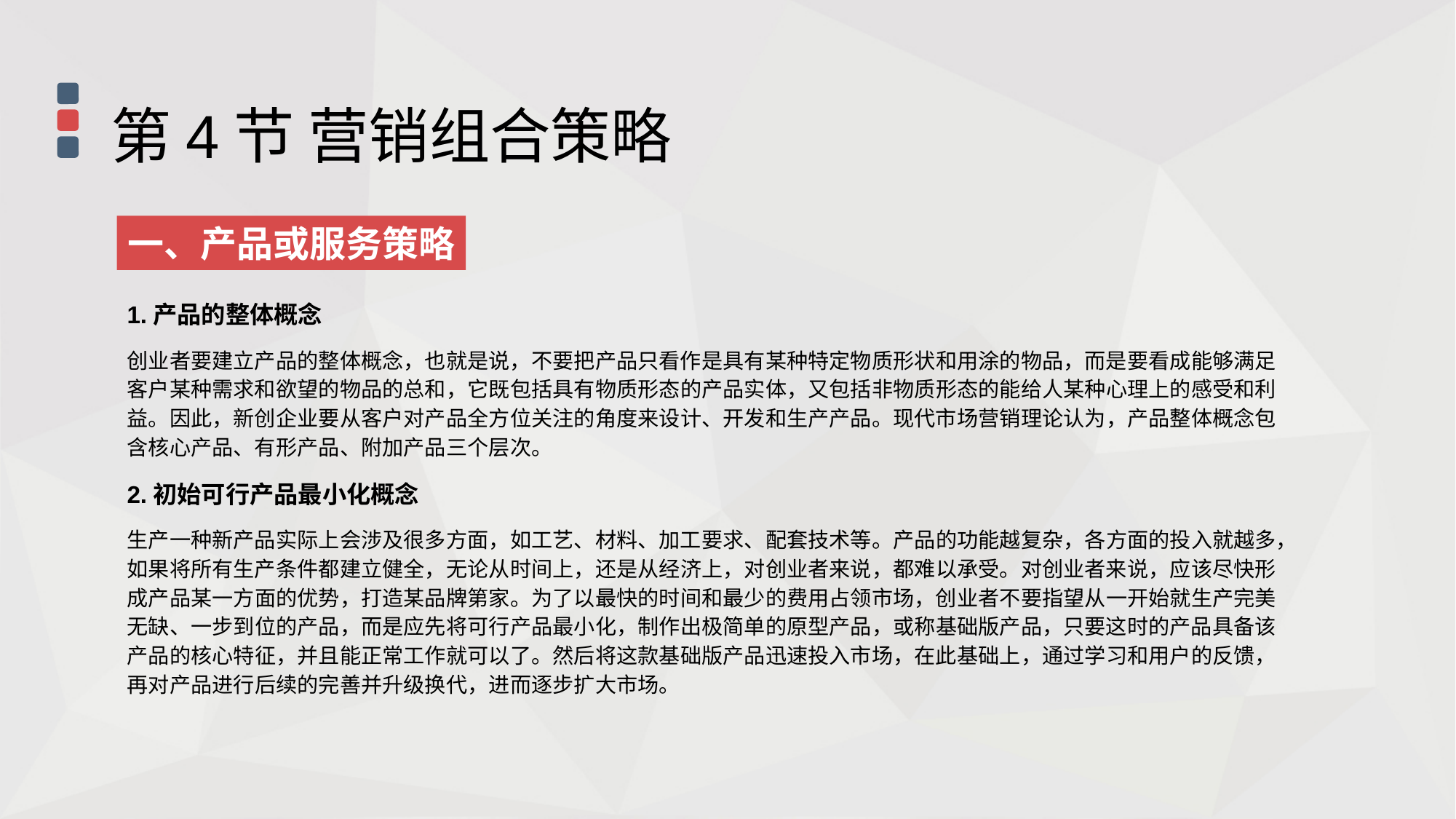

第4节 营销组合策略
一、产品或服务策略
1.产品的整体概念
创业者要建立产品的整体概念，也就是说，不要把产品只看作是具有某种特定物质形状和用涂的物品，而是要看成能够满足客户某种需求和欲望的物品的总和，它既包括具有物质形态的产品实体，又包括非物质形态的能给人某种心理上的感受和利益。因此，新创企业要从客户对产品全方位关注的角度来设计、开发和生产产品。现代市场营销理论认为，产品整体概念包含核心产品、有形产品、附加产品三个层次。
2.初始可行产品最小化概念
生产一种新产品实际上会涉及很多方面，如工艺、材料、加工要求、配套技术等。产品的功能越复杂，各方面的投入就越多，如果将所有生产条件都建立健全，无论从时间上，还是从经济上，对创业者来说，都难以承受。对创业者来说，应该尽快形成产品某一方面的优势，打造某品牌第家。为了以最快的时间和最少的费用占领市场，创业者不要指望从一开始就生产完美无缺、一步到位的产品，而是应先将可行产品最小化，制作出极简单的原型产品，或称基础版产品，只要这时的产品具备该产品的核心特征，并且能正常工作就可以了。然后将这款基础版产品迅速投入市场，在此基础上，通过学习和用户的反馈，再对产品进行后续的完善并升级换代，进而逐步扩大市场。